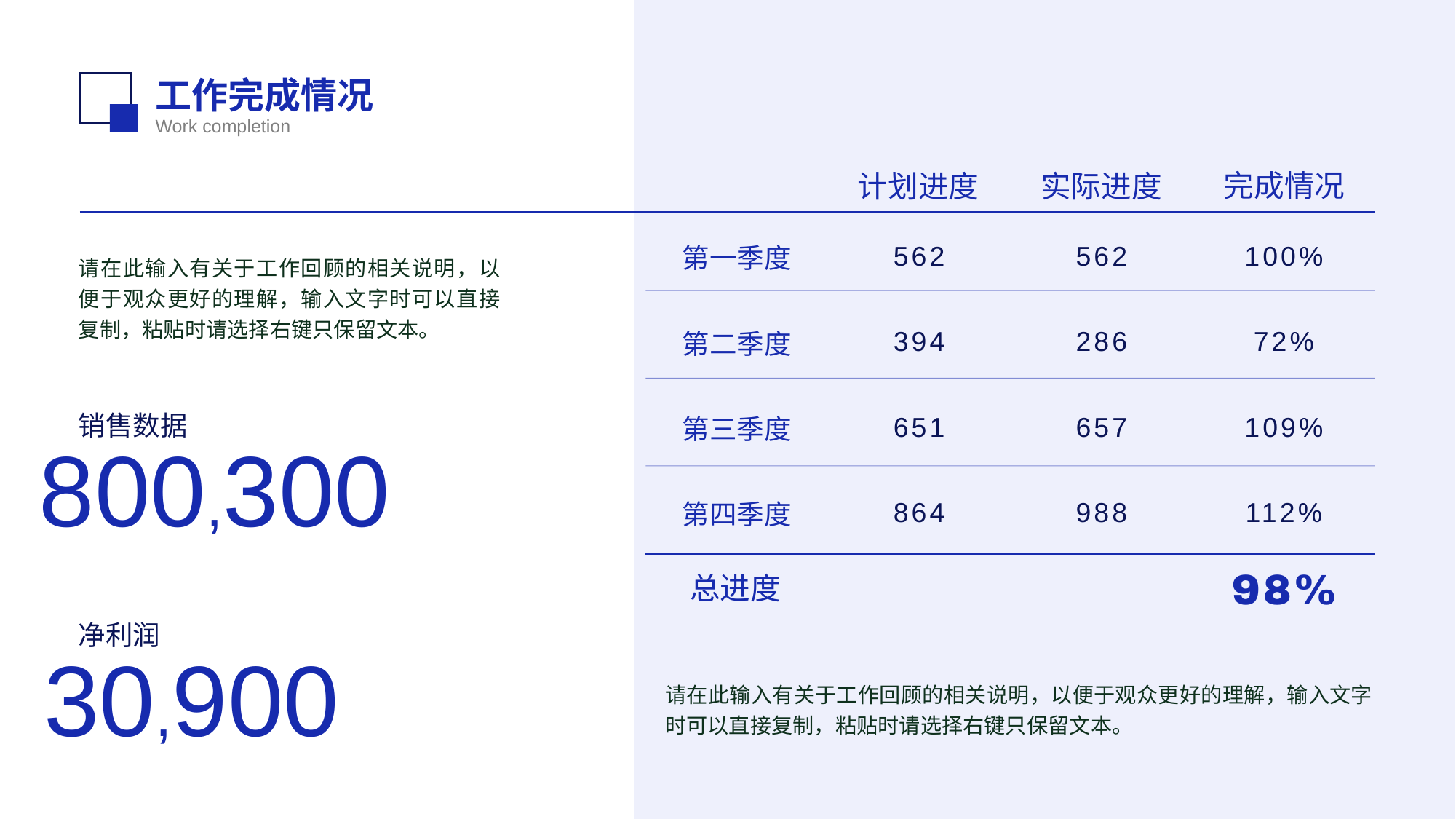

工作完成情况
Work completion
完成情况
计划进度
实际进度
| 第一季度 | 562 | 562 | 100% |
| --- | --- | --- | --- |
| 第二季度 | 394 | 286 | 72% |
| 第三季度 | 651 | 657 | 109% |
| 第四季度 | 864 | 988 | 112% |
请在此输入有关于工作回顾的相关说明，以便于观众更好的理解，输入文字时可以直接复制，粘贴时请选择右键只保留文本。
销售数据
800,300
总进度
98%
净利润
30,900
请在此输入有关于工作回顾的相关说明，以便于观众更好的理解，输入文字时可以直接复制，粘贴时请选择右键只保留文本。